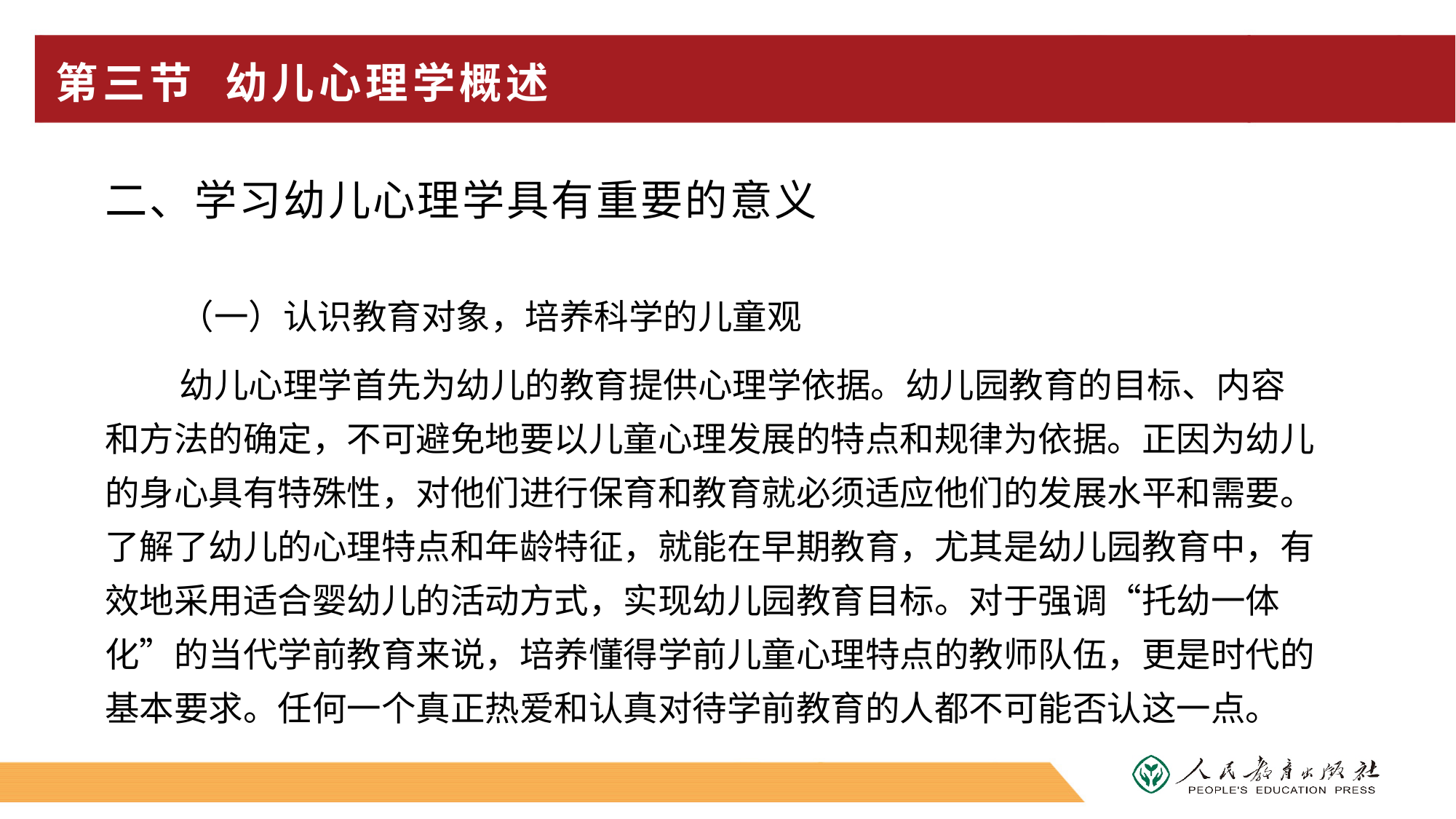

# 第三节  幼儿心理学概述
二、学习幼儿心理学具有重要的意义
（一）认识教育对象，培养科学的儿童观
幼儿心理学首先为幼儿的教育提供心理学依据。幼儿园教育的目标、内容和方法的确定，不可避免地要以儿童心理发展的特点和规律为依据。正因为幼儿的身心具有特殊性，对他们进行保育和教育就必须适应他们的发展水平和需要。了解了幼儿的心理特点和年龄特征，就能在早期教育，尤其是幼儿园教育中，有效地采用适合婴幼儿的活动方式，实现幼儿园教育目标。对于强调“托幼一体化”的当代学前教育来说，培养懂得学前儿童心理特点的教师队伍，更是时代的基本要求。任何一个真正热爱和认真对待学前教育的人都不可能否认这一点。